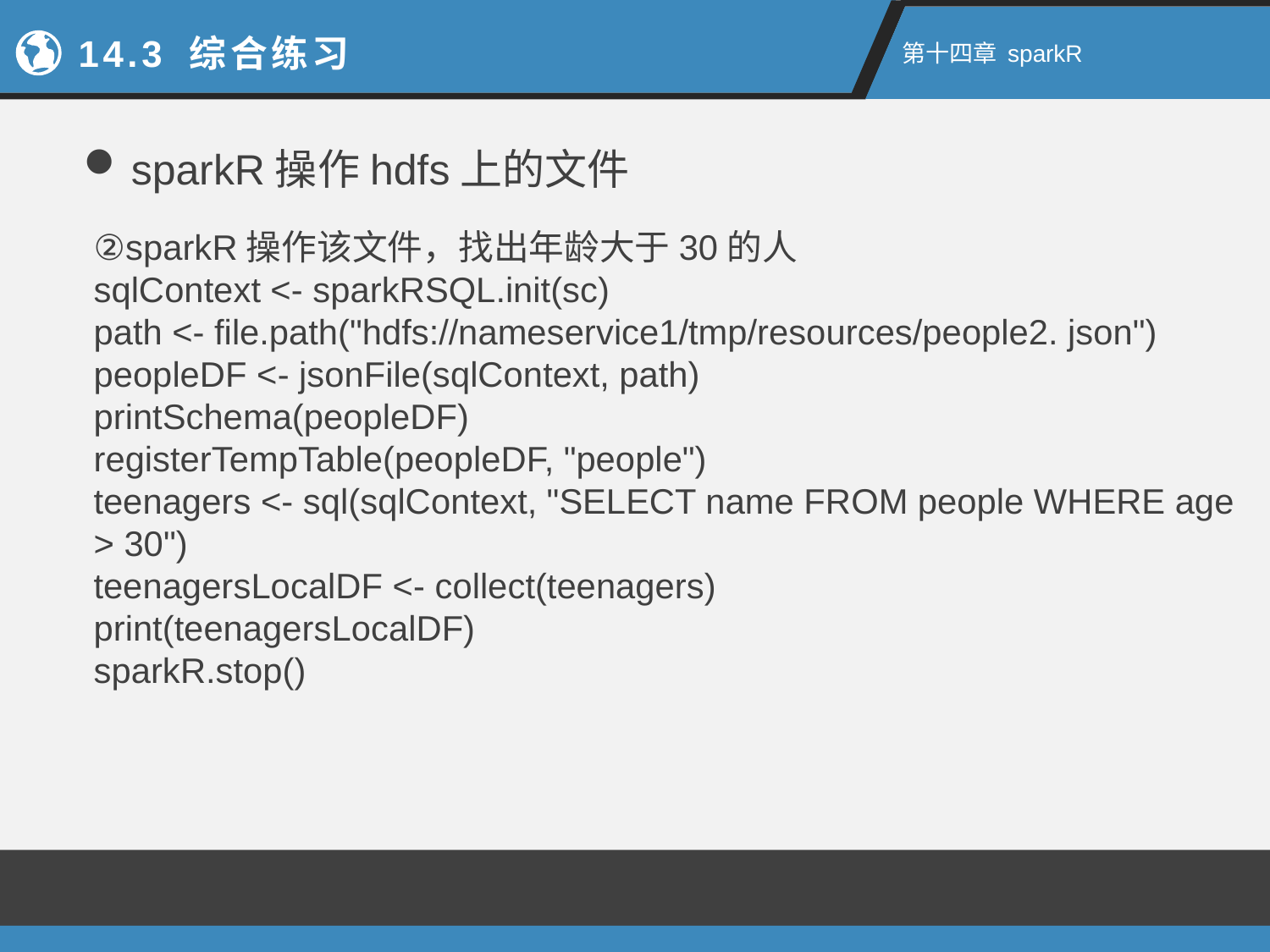

14.3 综合练习

第十四章 sparkR
sparkR操作hdfs上的文件
②sparkR操作该文件，找出年龄大于30的人
sqlContext <- sparkRSQL.init(sc)
path <- file.path("hdfs://nameservice1/tmp/resources/people2. json")
peopleDF <- jsonFile(sqlContext, path)
printSchema(peopleDF)
registerTempTable(peopleDF, "people")
teenagers <- sql(sqlContext, "SELECT name FROM people WHERE age > 30")
teenagersLocalDF <- collect(teenagers)
print(teenagersLocalDF)
sparkR.stop()